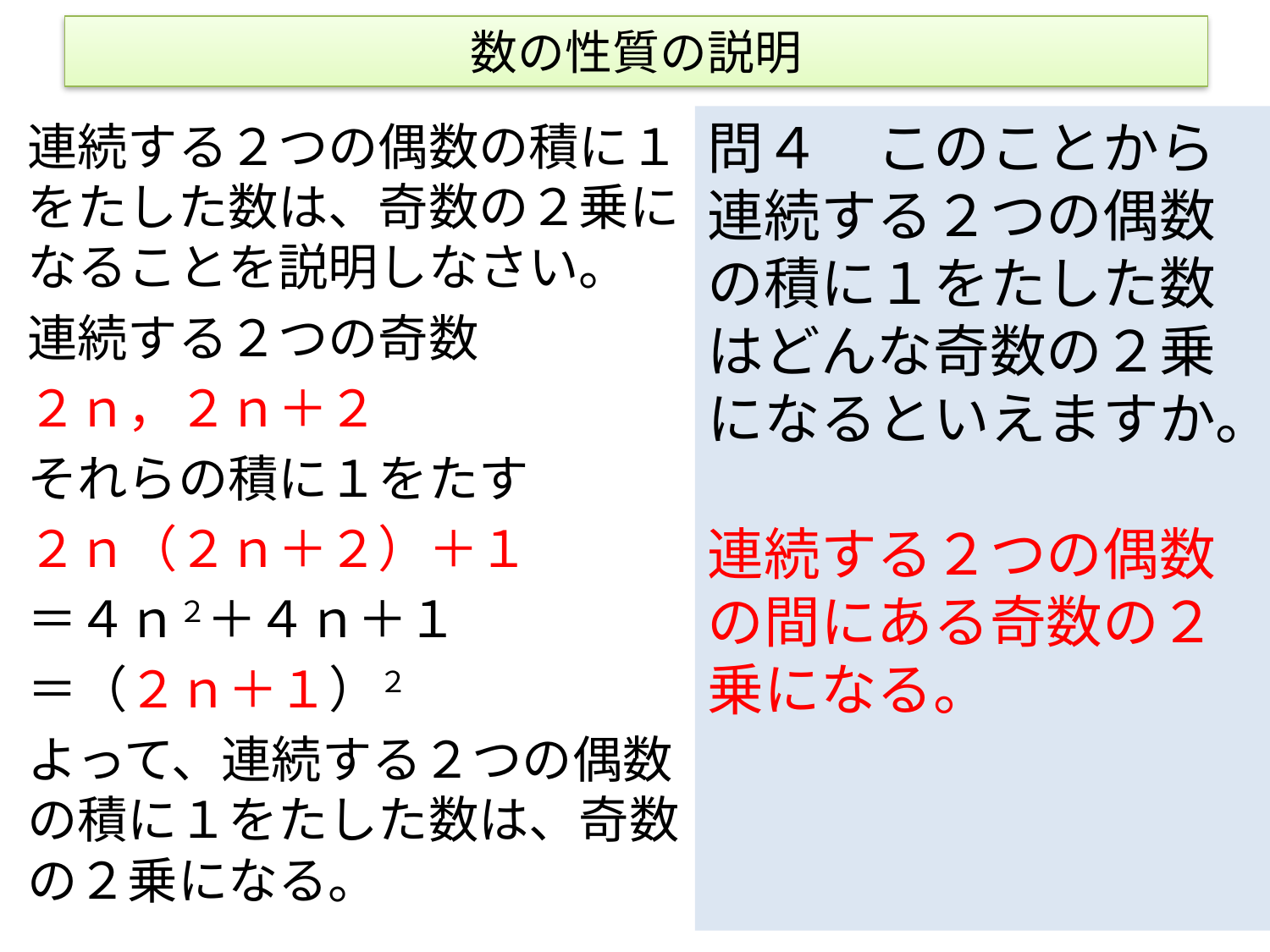

# 数の性質の説明
問４　このことから連続する２つの偶数の積に１をたした数はどんな奇数の２乗になるといえますか。

連続する２つの偶数の間にある奇数の２乗になる。

連続する２つの偶数の積に１をたした数は、奇数の２乗になることを説明しなさい。
連続する２つの奇数
２ｎ，２ｎ＋２
それらの積に１をたす
２ｎ（２ｎ＋２）＋１
＝４ｎ２＋４ｎ＋１
＝（２ｎ＋１）２
よって、連続する２つの偶数の積に１をたした数は、奇数の２乗になる。